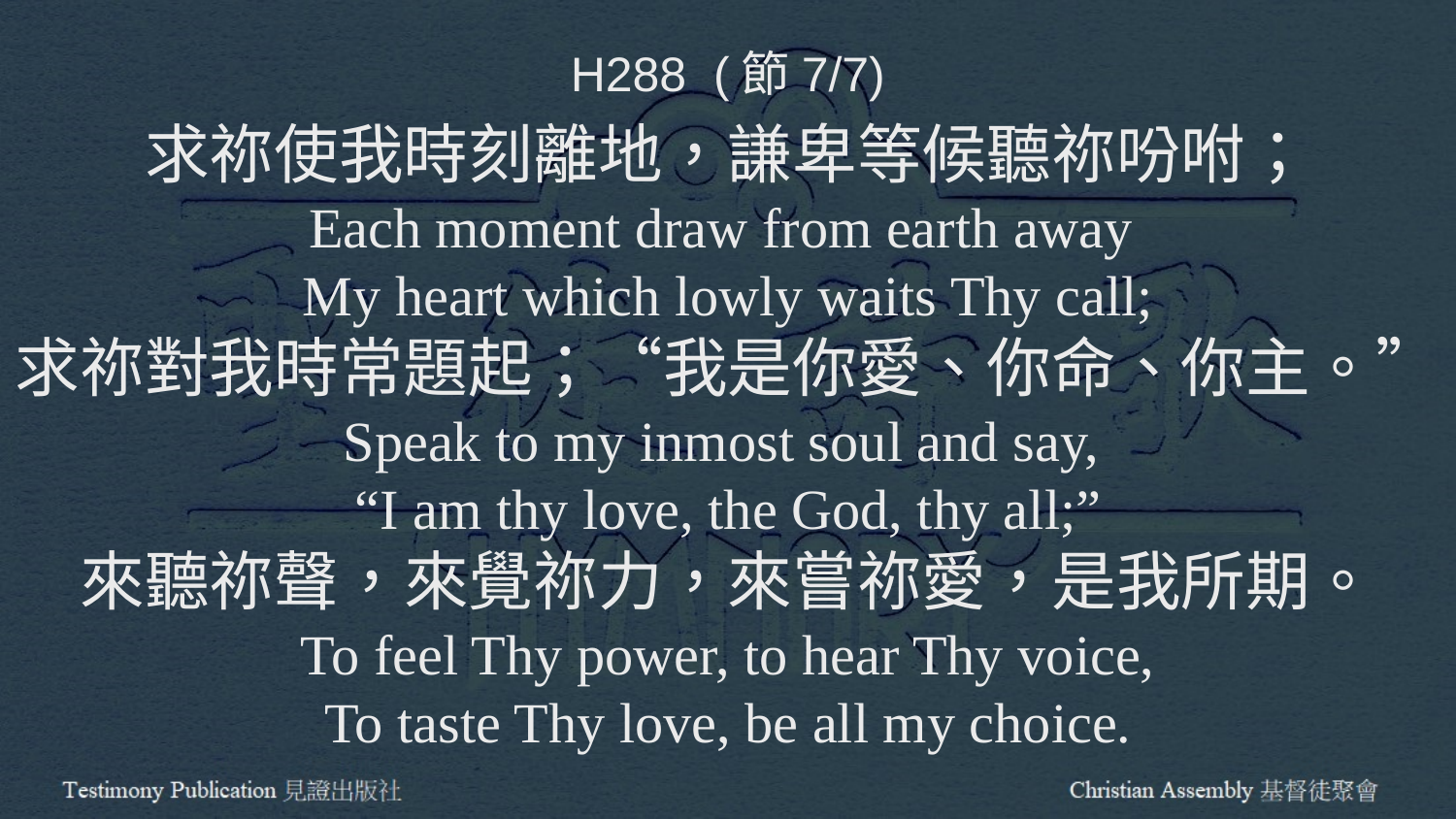

H288  (節7/7)
求祢使我時刻離地，謙卑等候聽祢吩咐；
Each moment draw from earth away
My heart which lowly waits Thy call;
求祢對我時常題起；“我是你愛、你命、你主。”
Speak to my inmost soul and say,
“I am thy love, the God, thy all;”
來聽祢聲，來覺祢力，來嘗祢愛，是我所期。
To feel Thy power, to hear Thy voice,
To taste Thy love, be all my choice.